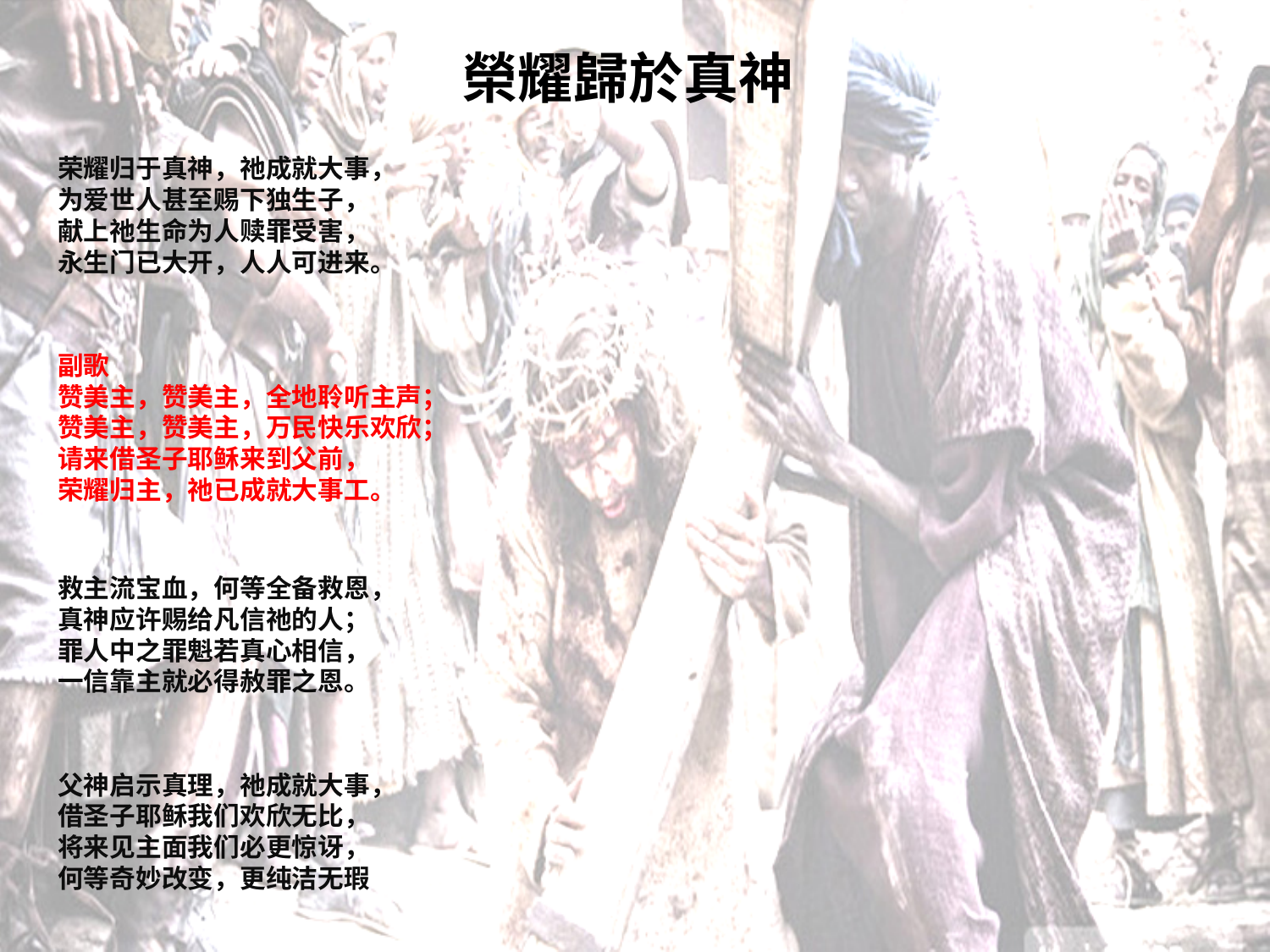

# 榮耀歸於真神
荣耀归于真神，祂成就大事，
为爱世人甚至赐下独生子，
献上祂生命为人赎罪受害，
永生门已大开，人人可进来。

副歌
赞美主，赞美主，全地聆听主声；
赞美主，赞美主，万民快乐欢欣；
请来借圣子耶稣来到父前，
荣耀归主，祂已成就大事工。
救主流宝血，何等全备救恩，
真神应许赐给凡信祂的人；
罪人中之罪魁若真心相信，
一信靠主就必得赦罪之恩。

父神启示真理，祂成就大事，
借圣子耶稣我们欢欣无比，
将来见主面我们必更惊讶，
何等奇妙改变，更纯洁无瑕